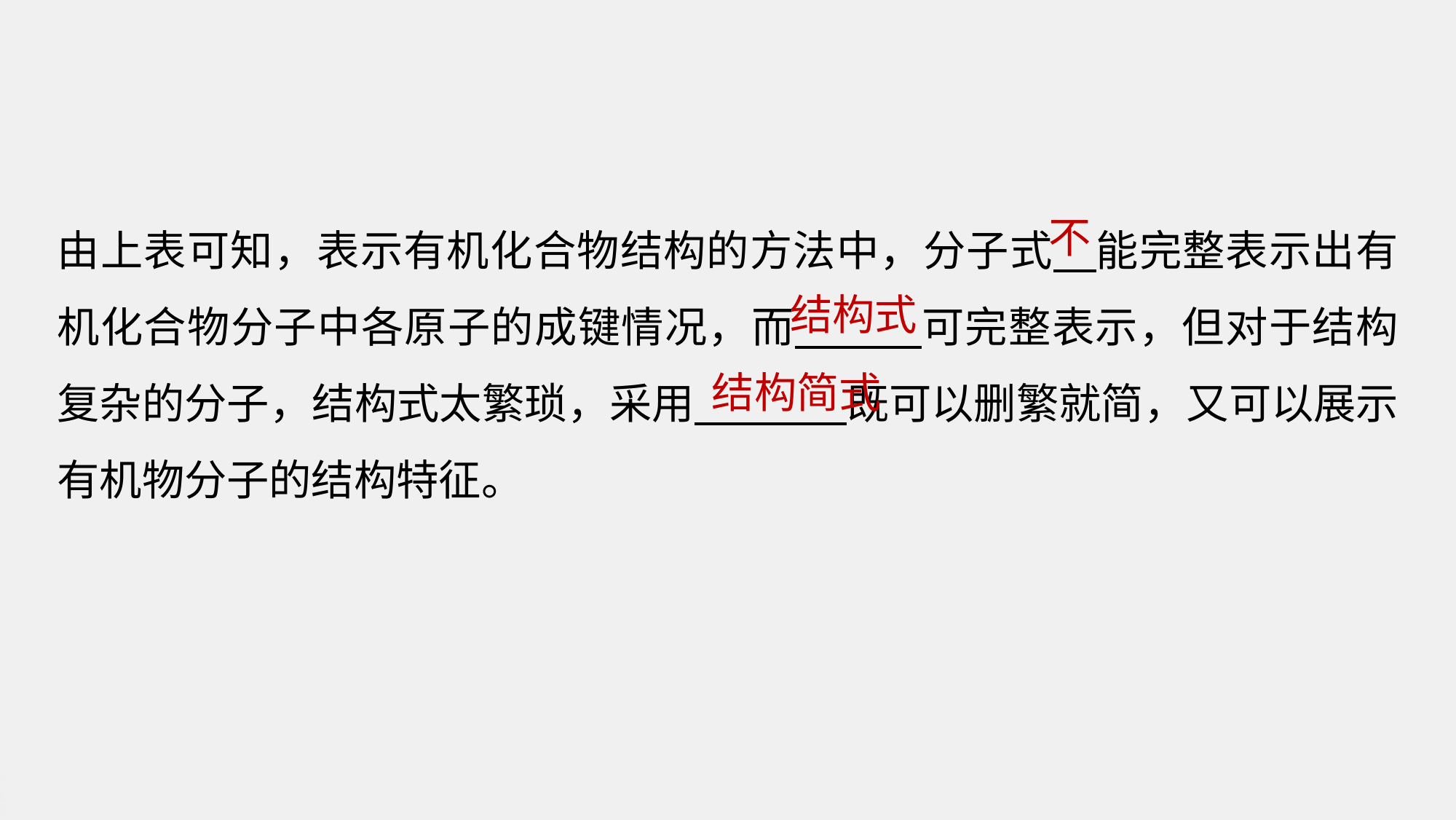

由上表可知，表示有机化合物结构的方法中，分子式    能完整表示出有机化合物分子中各原子的成键情况，而            可完整表示，但对于结构复杂的分子，结构式太繁琐，采用                既可以删繁就简，又可以展示有机物分子的结构特征。
不
结构式
结构简式